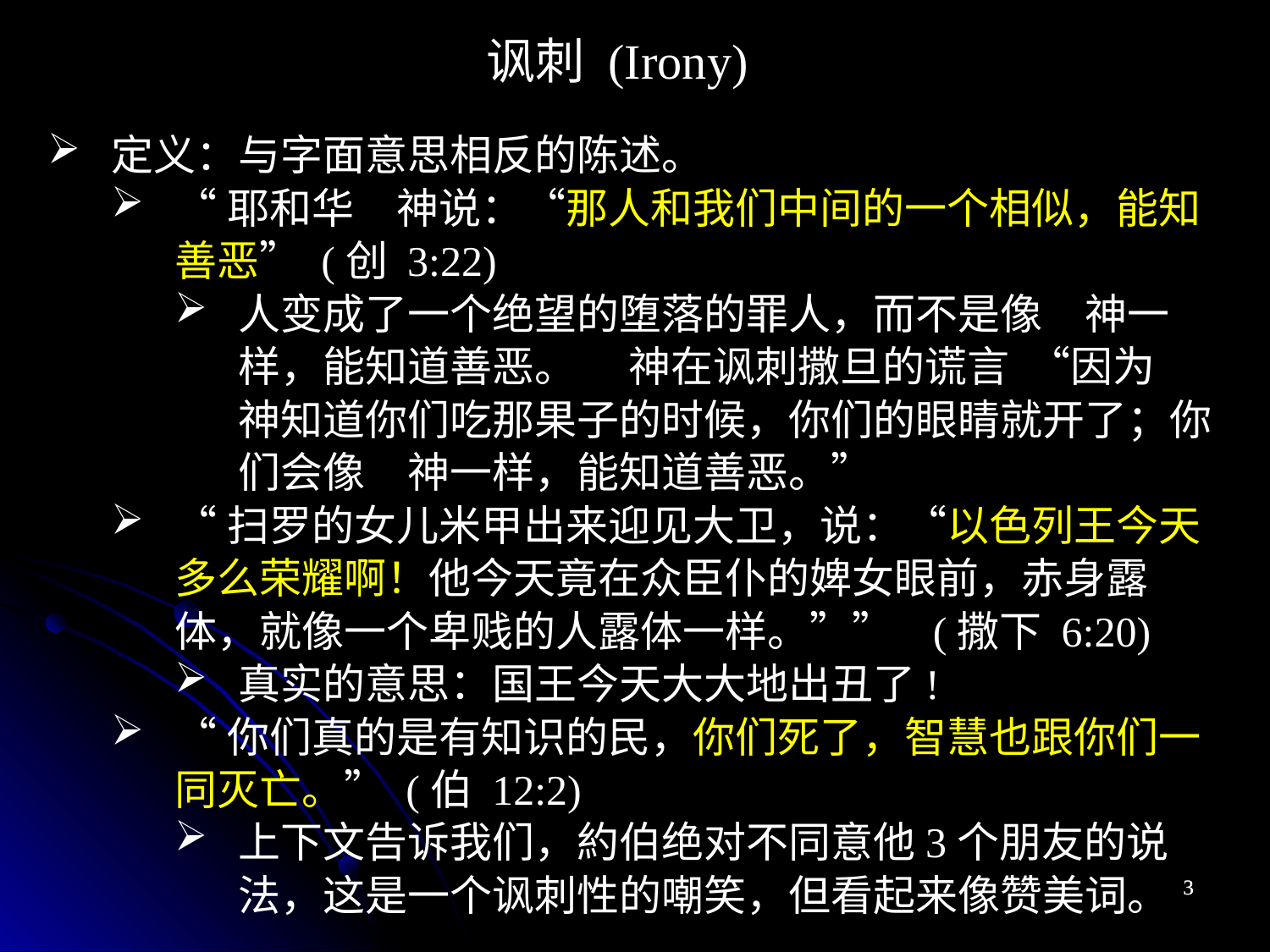

讽刺 (Irony)
定义：与字面意思相反的陈述。
“耶和华　神说：“那人和我们中间的一个相似，能知善恶” (创 3:22)
人变成了一个绝望的堕落的罪人，而不是像　神一样，能知道善恶。 　神在讽刺撒旦的谎言  “因为　神知道你们吃那果子的时候，你们的眼睛就开了；你们会像　神一样，能知道善恶。”
“扫罗的女儿米甲出来迎见大卫，说：“以色列王今天多么荣耀啊！他今天竟在众臣仆的婢女眼前，赤身露体，就像一个卑贱的人露体一样。””   (撒下 6:20)
真实的意思：国王今天大大地出丑了!
“你们真的是有知识的民，你们死了，智慧也跟你们一同灭亡。” (伯 12:2)
上下文告诉我们，約伯绝对不同意他3个朋友的说法，这是一个讽刺性的嘲笑，但看起来像赞美词。
3
3